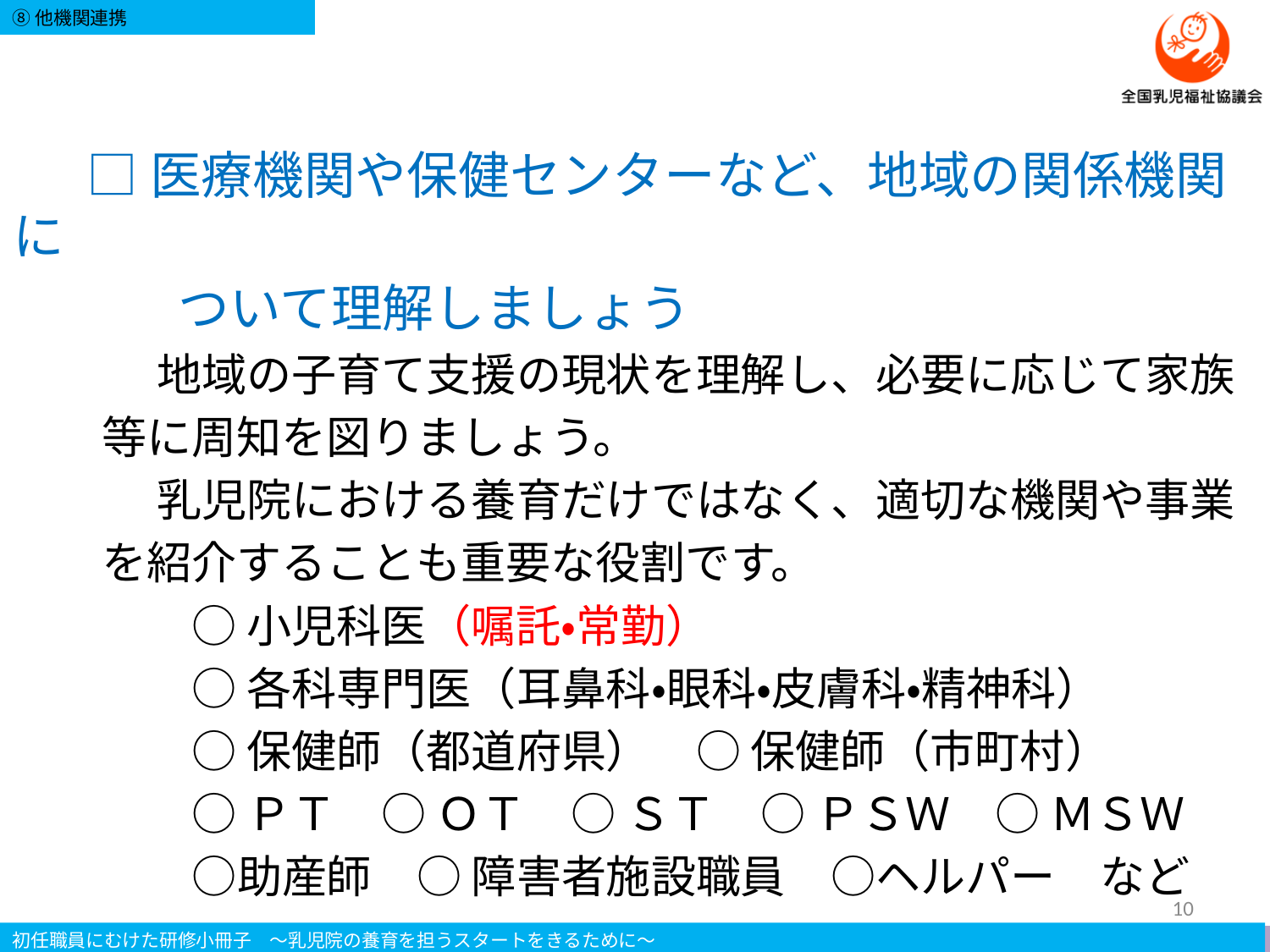

□ 医療機関や保健センターなど、地域の関係機関に
　　　 ついて理解しましょう
　　　 地域の子育て支援の現状を理解し、必要に応じて家族
        等に周知を図りましょう。
　　　 乳児院における養育だけではなく、適切な機関や事業
        を紹介することも重要な役割です。
　　　　○ 小児科医（嘱託・常勤）
　　　　○ 各科専門医（耳鼻科・眼科・皮膚科・精神科）
　　　　○ 保健師（都道府県）　○ 保健師（市町村）
　　　　○ ＰＴ　○ ＯＴ　○ ＳＴ　○ ＰＳＷ　○ ＭＳＷ
　　　　○助産師　○ 障害者施設職員　○ヘルパー　など
10